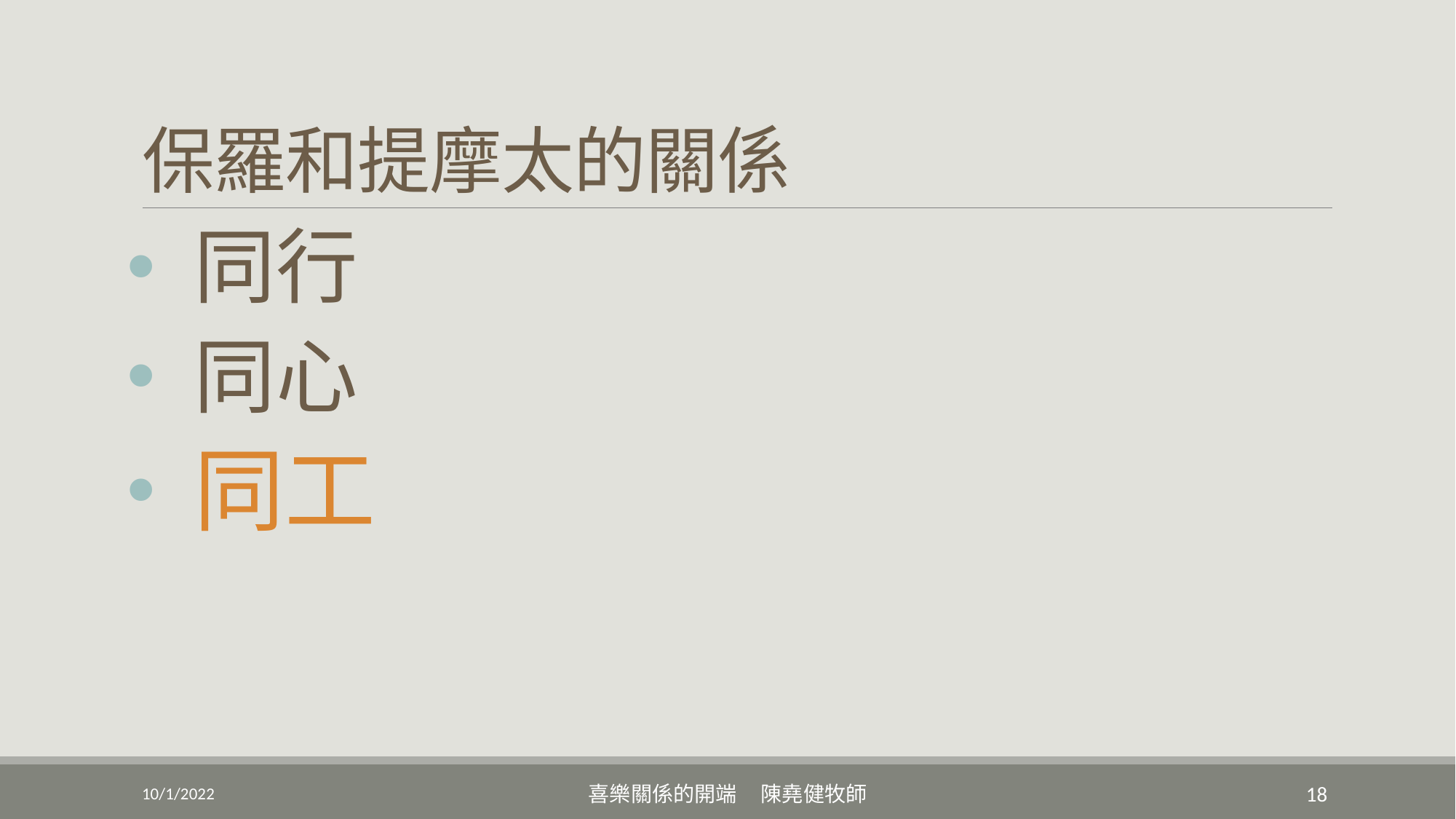

# 保羅和提摩太的關係
 同行
 同心
 同工
10/1/2022
喜樂關係的開端     陳堯健牧師
18